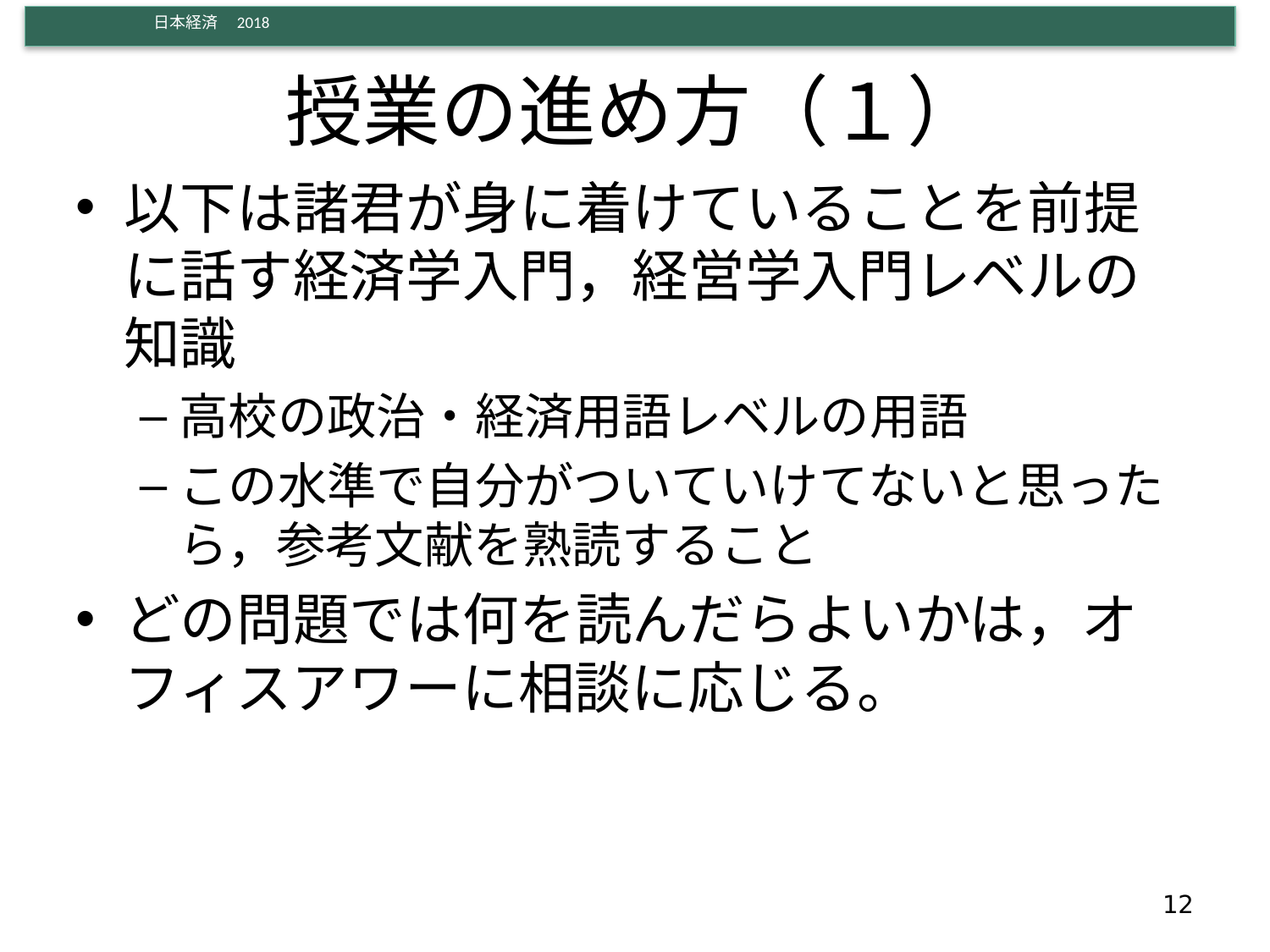

# 授業の進め方（１）
以下は諸君が身に着けていることを前提に話す経済学入門，経営学入門レベルの知識
高校の政治・経済用語レベルの用語
この水準で自分がついていけてないと思ったら，参考文献を熟読すること
どの問題では何を読んだらよいかは，オフィスアワーに相談に応じる。

12